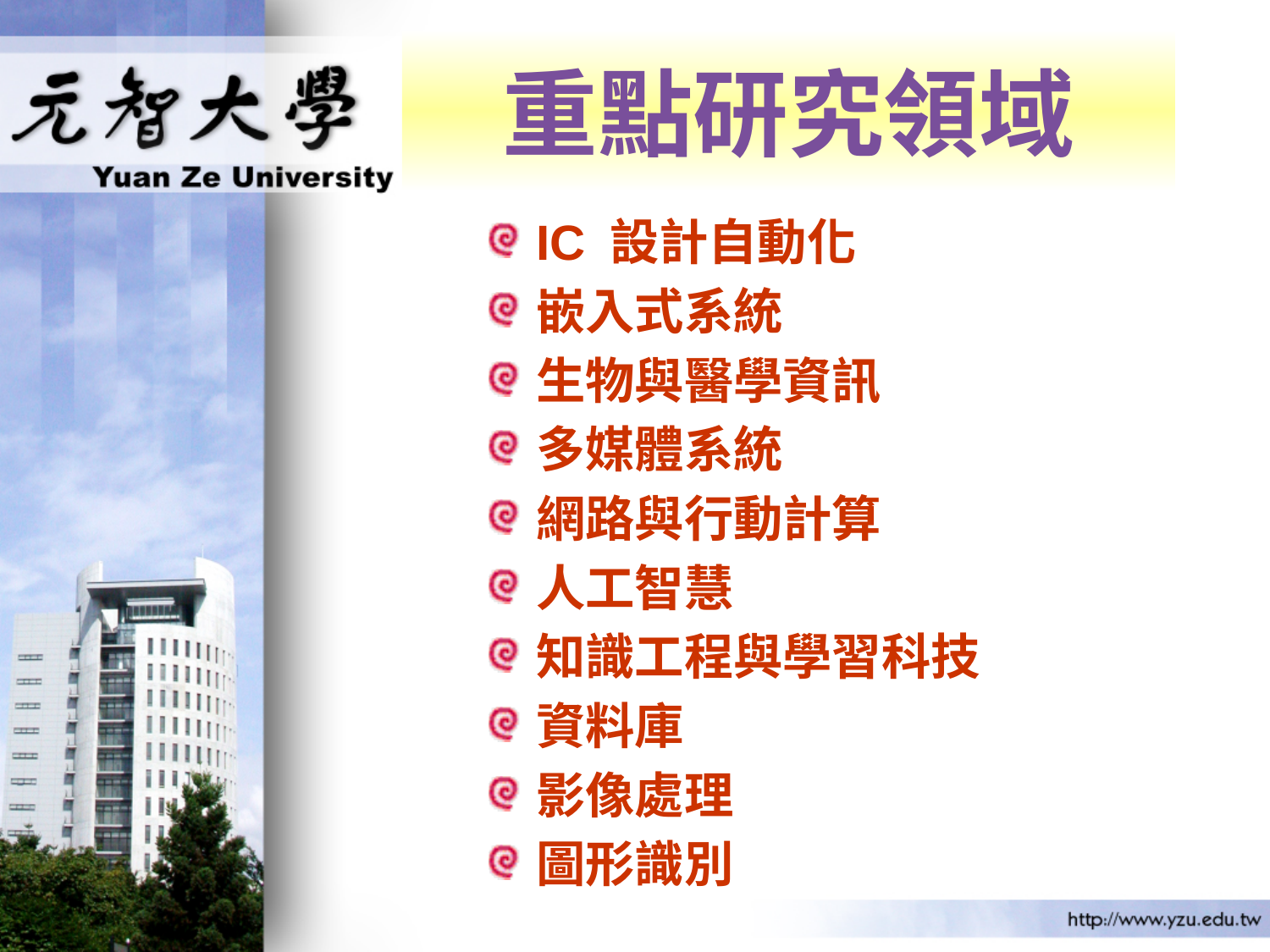

# 重點研究領域
IC 設計自動化
嵌入式系統
生物與醫學資訊
多媒體系統
網路與行動計算
人工智慧
知識工程與學習科技
資料庫
影像處理
圖形識別